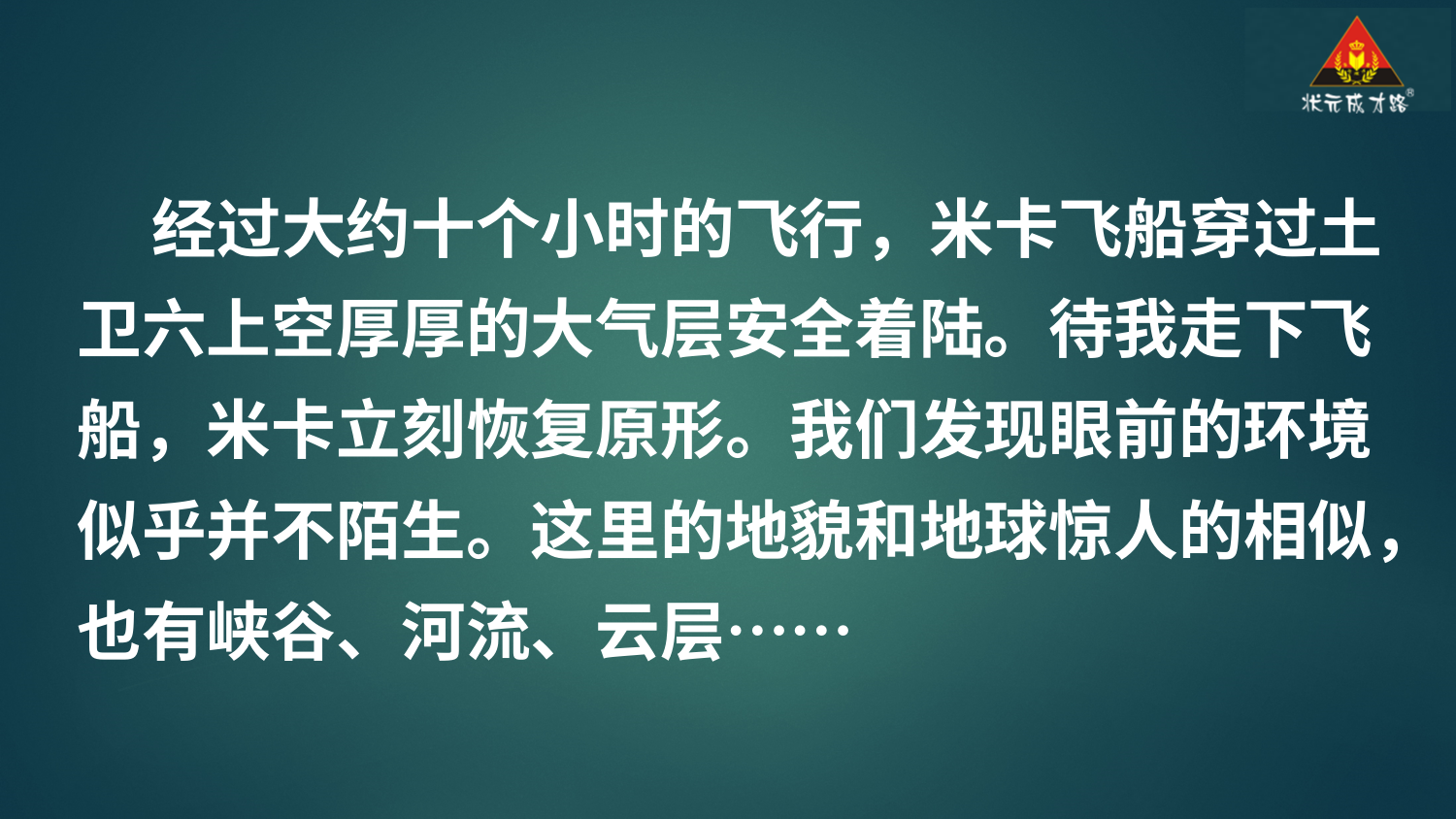

经过大约十个小时的飞行，米卡飞船穿过土卫六上空厚厚的大气层安全着陆。待我走下飞船，米卡立刻恢复原形。我们发现眼前的环境似乎并不陌生。这里的地貌和地球惊人的相似，也有峡谷、河流、云层……